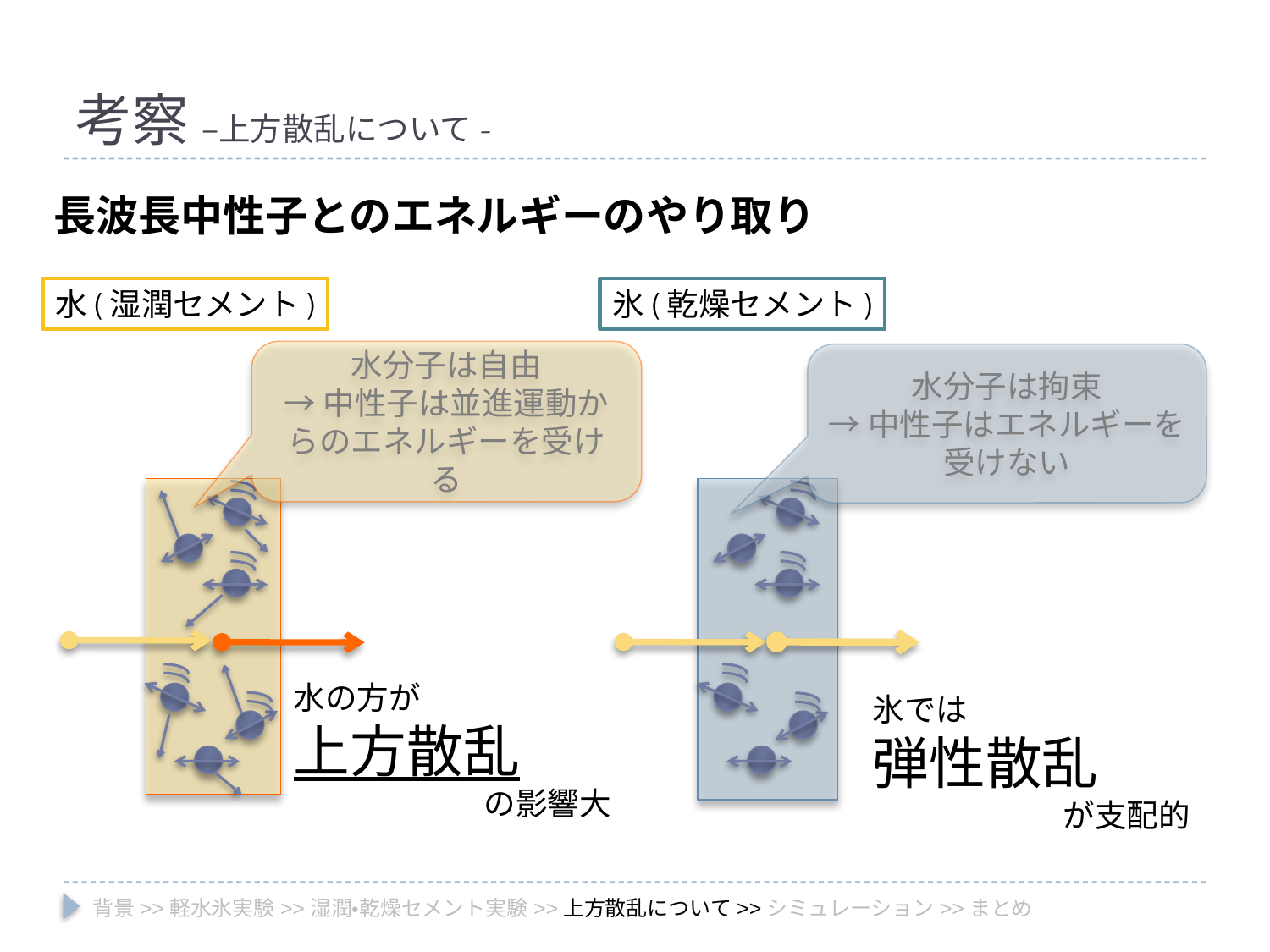

# 考察 –上方散乱について-
長波長中性子とのエネルギーのやり取り
水(湿潤セメント)
氷(乾燥セメント)
水分子は自由
→中性子は並進運動からのエネルギーを受ける
水分子は拘束
→中性子はエネルギーを受けない

水の方が
上方散乱
　　　　　　の影響大

氷では
弾性散乱
　　　　　　が支配的

背景>>軽水氷実験>>湿潤・乾燥セメント実験>>上方散乱について>>シミュレーション>>まとめ